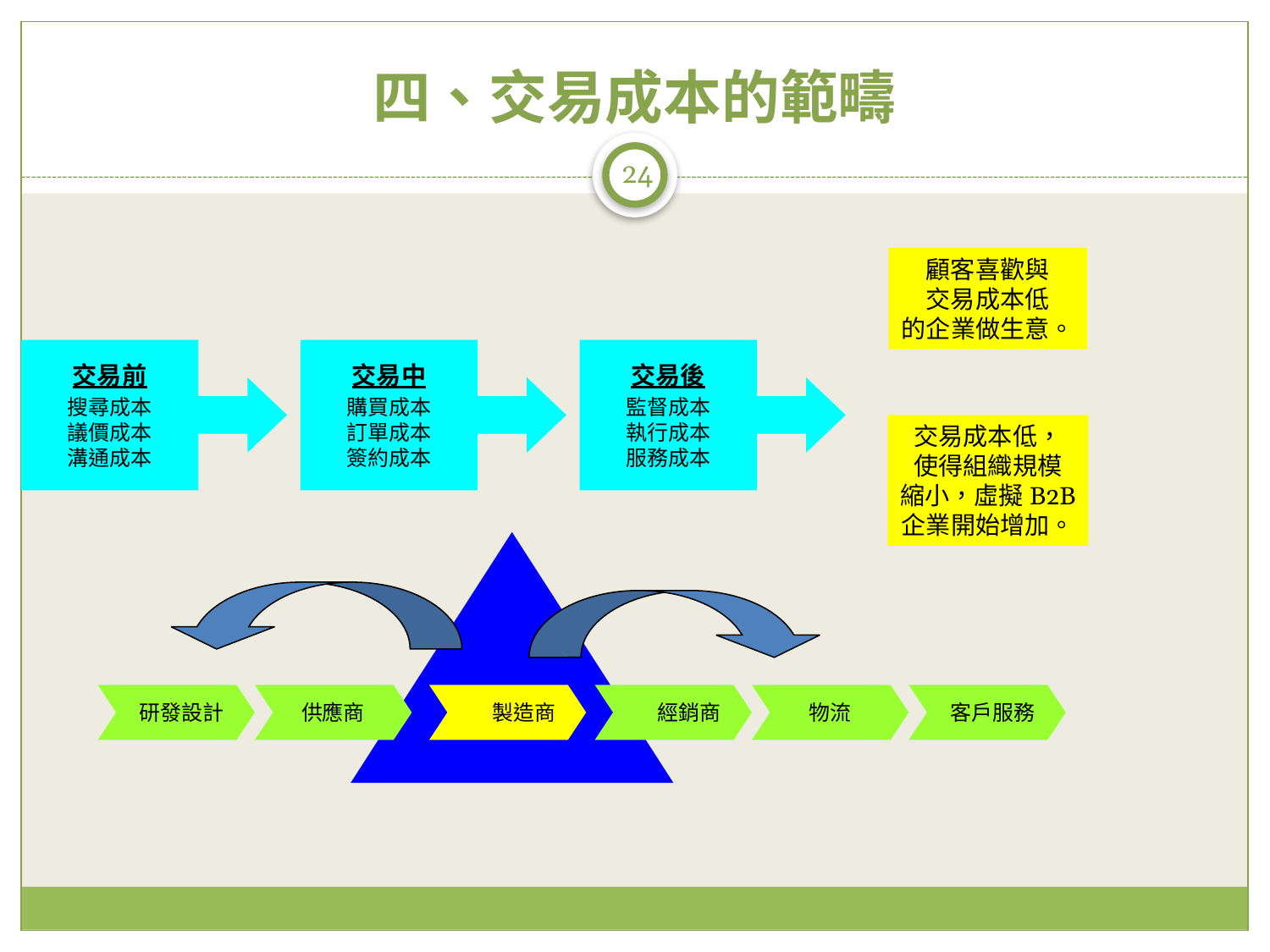

# 四、交易成本的範疇
24
顧客喜歡與
交易成本低
的企業做生意。
交易前
搜尋成本
議價成本
溝通成本
交易中
購買成本
訂單成本
簽約成本
交易後
監督成本
執行成本
服務成本
交易成本低，
使得組織規模
縮小，虛擬B2B
企業開始增加。

研發設計
供應商
製造商
經銷商
物流
客戶服務